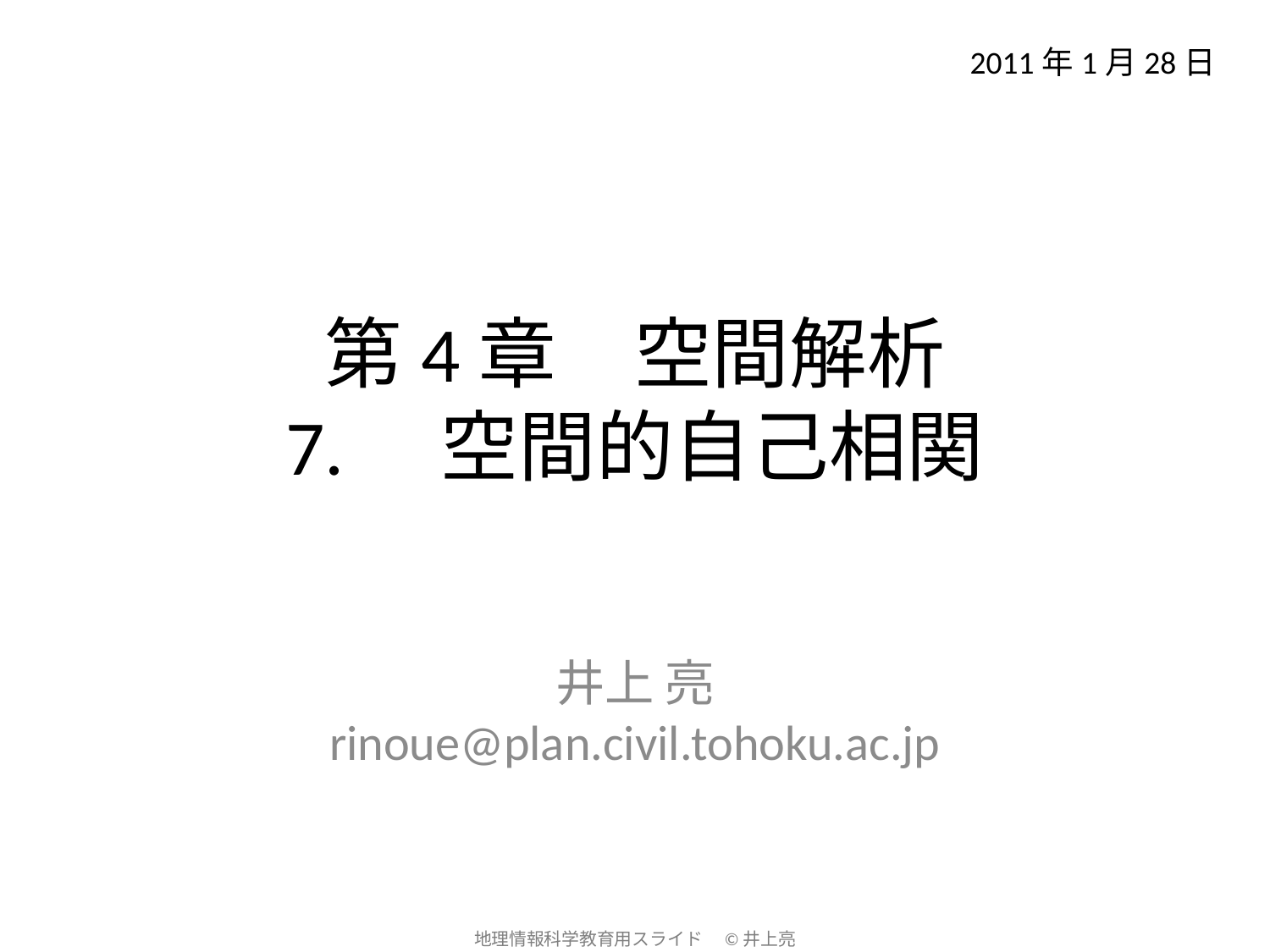

2011年1月28日
# 第4章　空間解析 7.　空間的自己相関
井上 亮
rinoue@plan.civil.tohoku.ac.jp